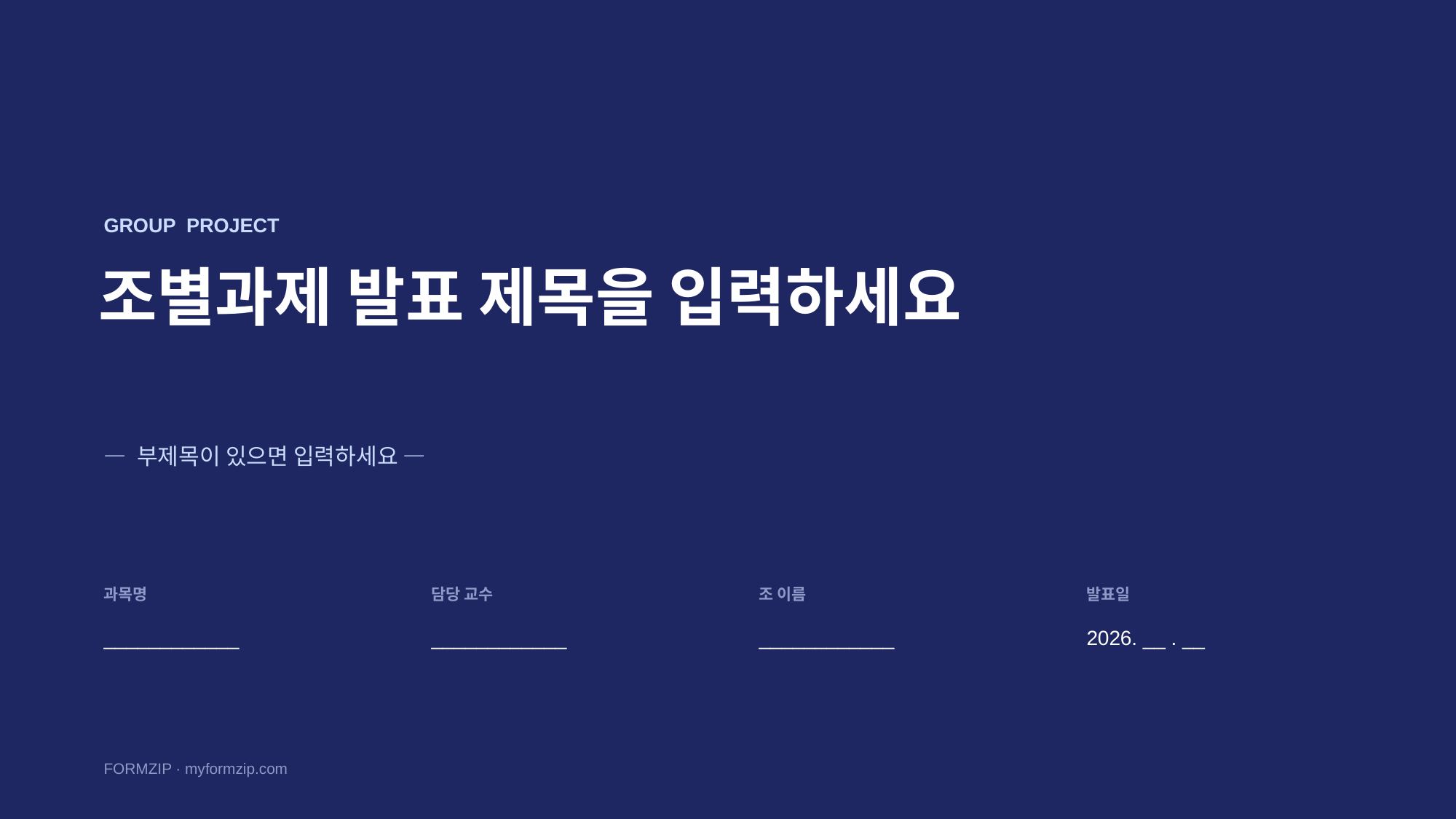

GROUP  PROJECT
조별과제 발표 제목을 입력하세요
— 부제목이 있으면 입력하세요 —
과목명
담당 교수
조 이름
발표일
____________
____________
____________
2026. __ . __
FORMZIP · myformzip.com